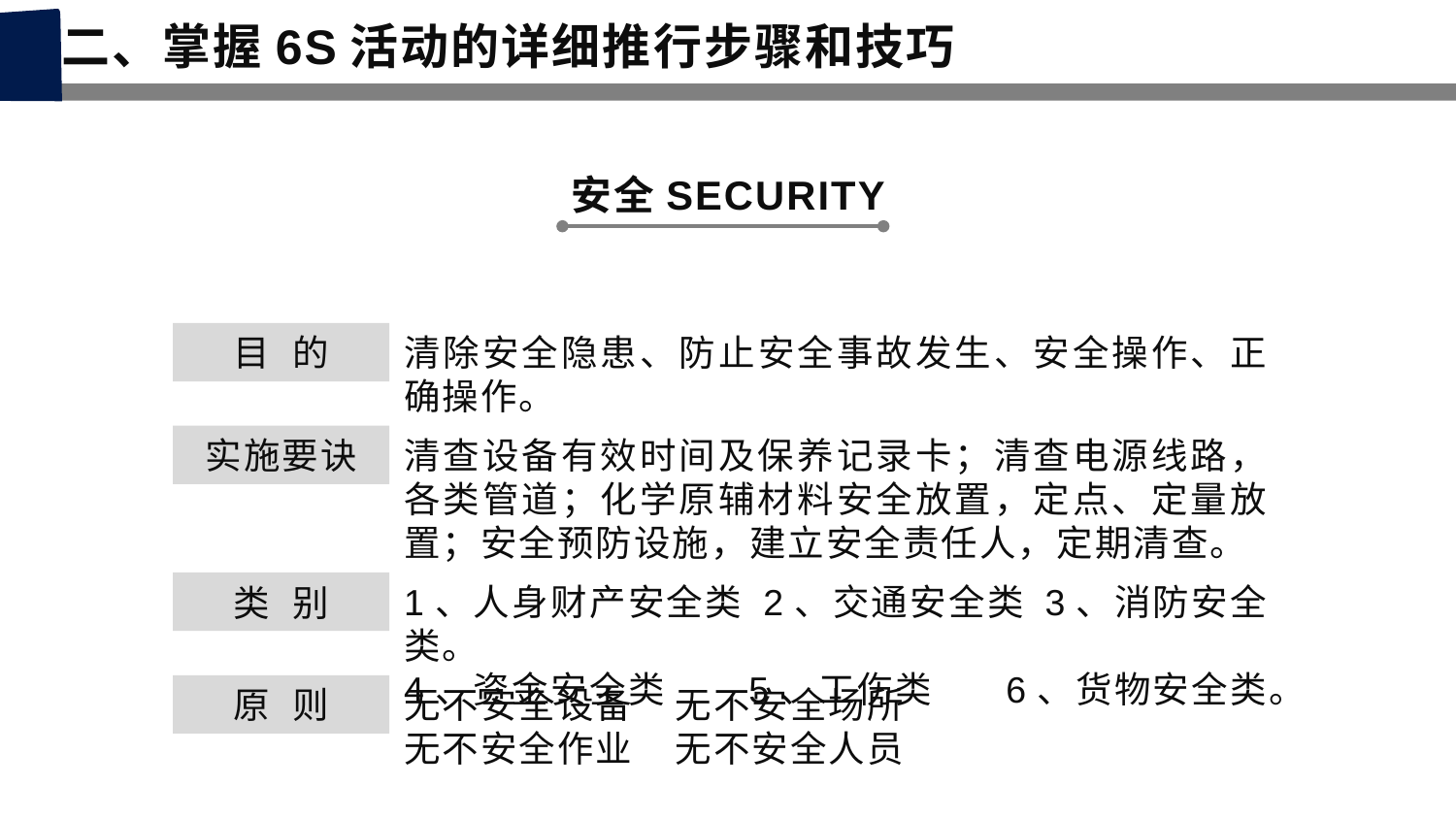

二、掌握6S活动的详细推行步骤和技巧
安全SECURITY
目  的
清除安全隐患、防止安全事故发生、安全操作、正确操作。
实施要诀
清查设备有效时间及保养记录卡；清查电源线路，各类管道；化学原辅材料安全放置，定点、定量放置；安全预防设施，建立安全责任人，定期清查。
类  别
1、人身财产安全类 2、交通安全类 3、消防安全类。
4、资金安全类       5、工伤类      6、货物安全类。
原  则
无不安全设备    无不安全场所
无不安全作业    无不安全人员